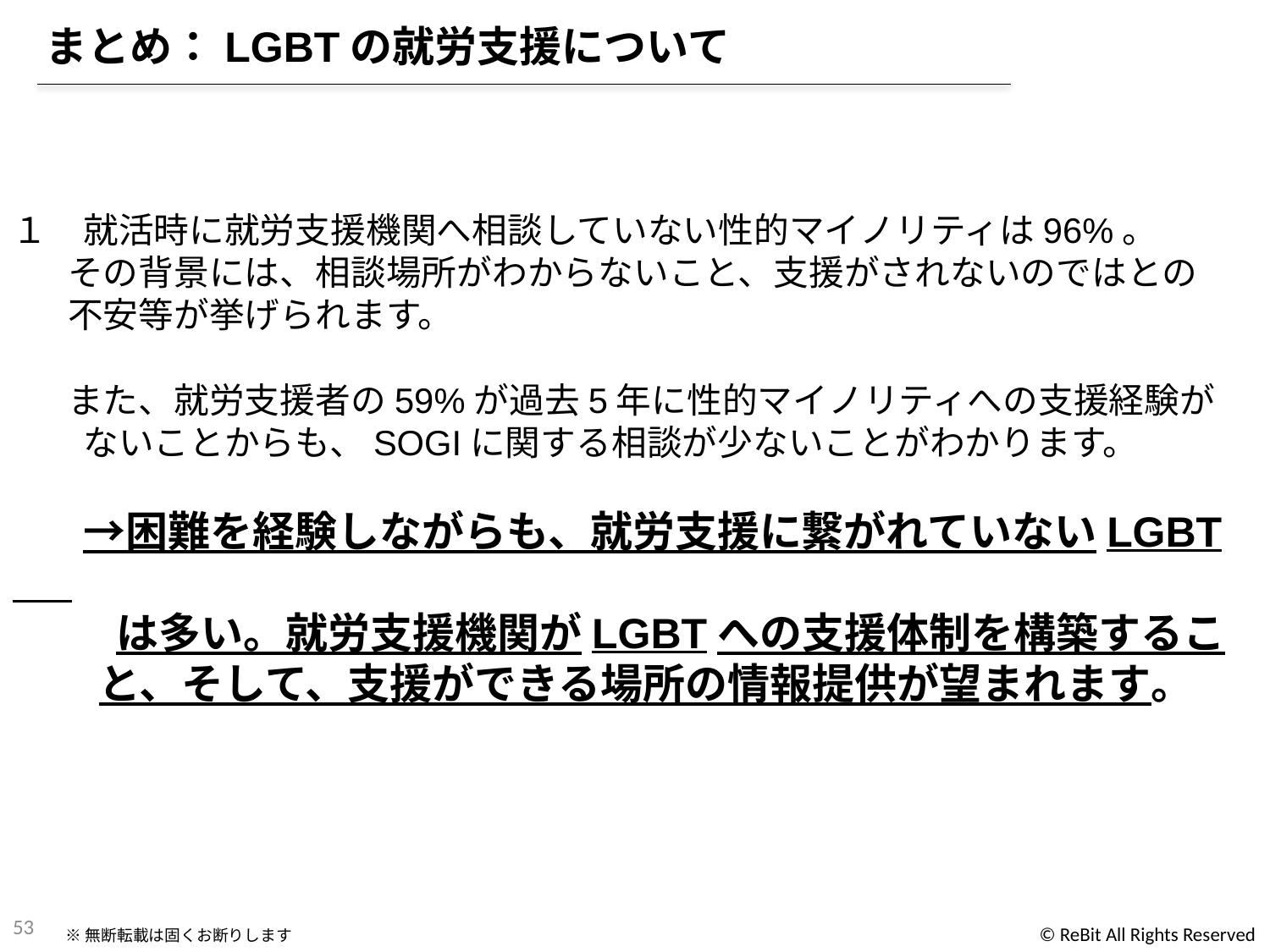

まとめ：LGBTの就労支援について
１　就活時に就労支援機関へ相談していない性的マイノリティは96%。
      その背景には、相談場所がわからないこと、支援がされないのではとの
      不安等が挙げられます。

      また、就労支援者の59%が過去5年に性的マイノリティへの支援経験が
　　ないことからも、SOGIに関する相談が少ないことがわかります。

　　→困難を経験しながらも、就労支援に繋がれていないLGBT
　　  は多い。就労支援機関がLGBTへの支援体制を構築するこ
        と、そして、支援ができる場所の情報提供が望まれます。

53